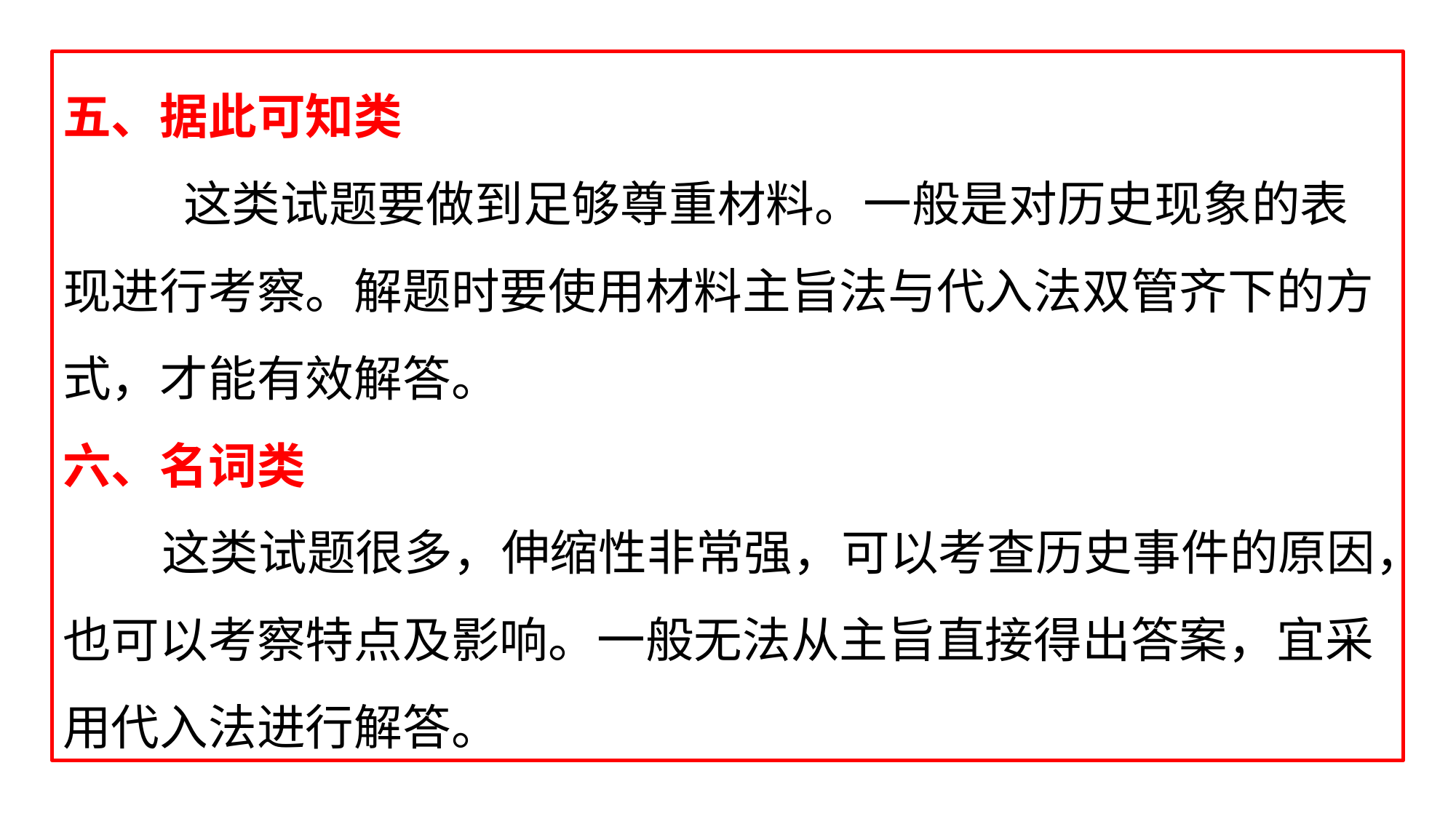

五、据此可知类
          这类试题要做到足够尊重材料。一般是对历史现象的表现进行考察。解题时要使用材料主旨法与代入法双管齐下的方式，才能有效解答。
六、名词类
        这类试题很多，伸缩性非常强，可以考查历史事件的原因，也可以考察特点及影响。一般无法从主旨直接得出答案，宜采用代入法进行解答。